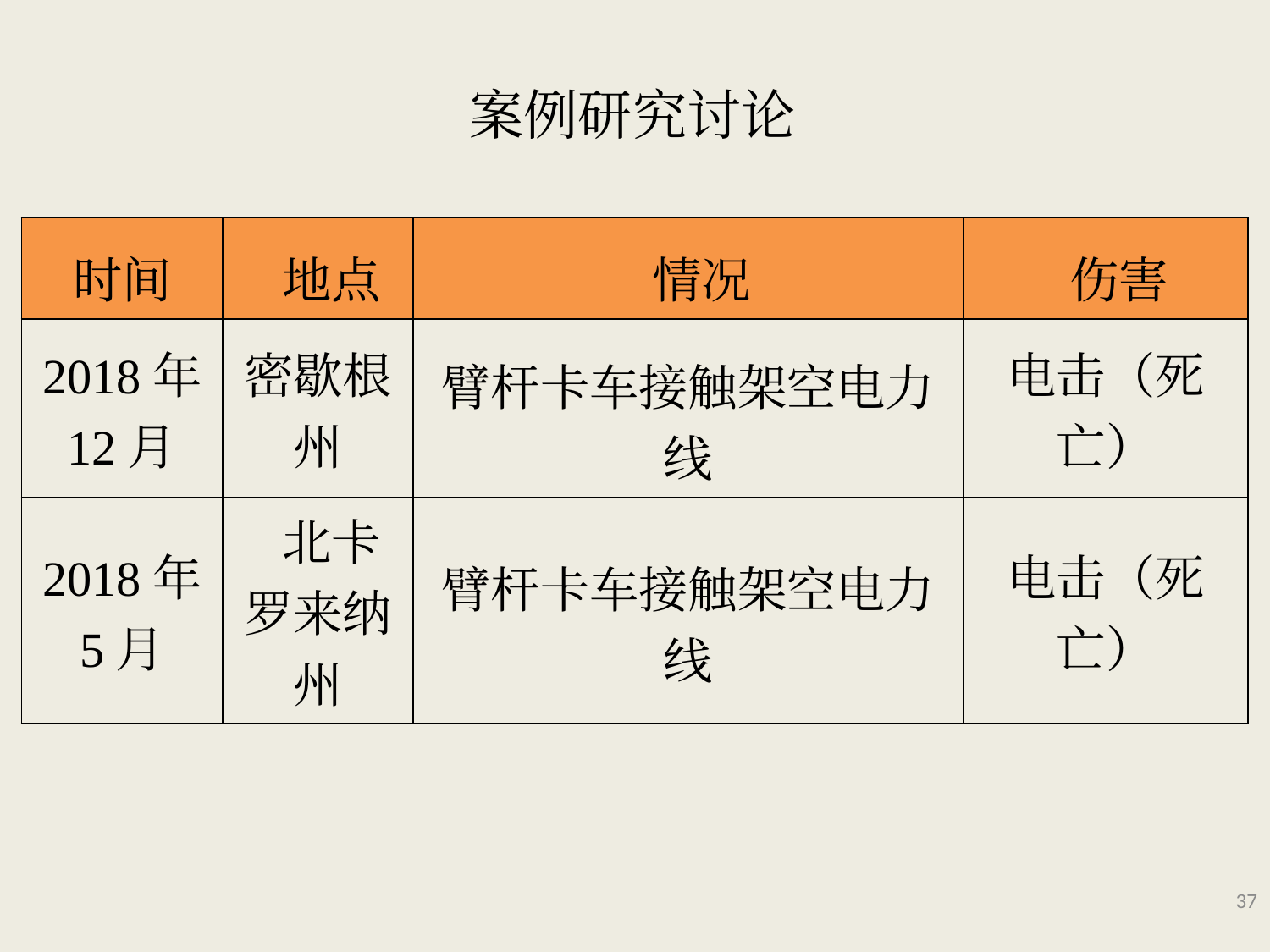

# 案例研究讨论
| 时间 | 地点 | 情况 | 伤害 |
| --- | --- | --- | --- |
| 2018年 12月 | 密歇根州 | 臂杆卡车接触架空电力线 | 电击（死亡） |
| 2018年 5月 | 北卡罗来纳州 | 臂杆卡车接触架空电力线 | 电击（死亡） |
37